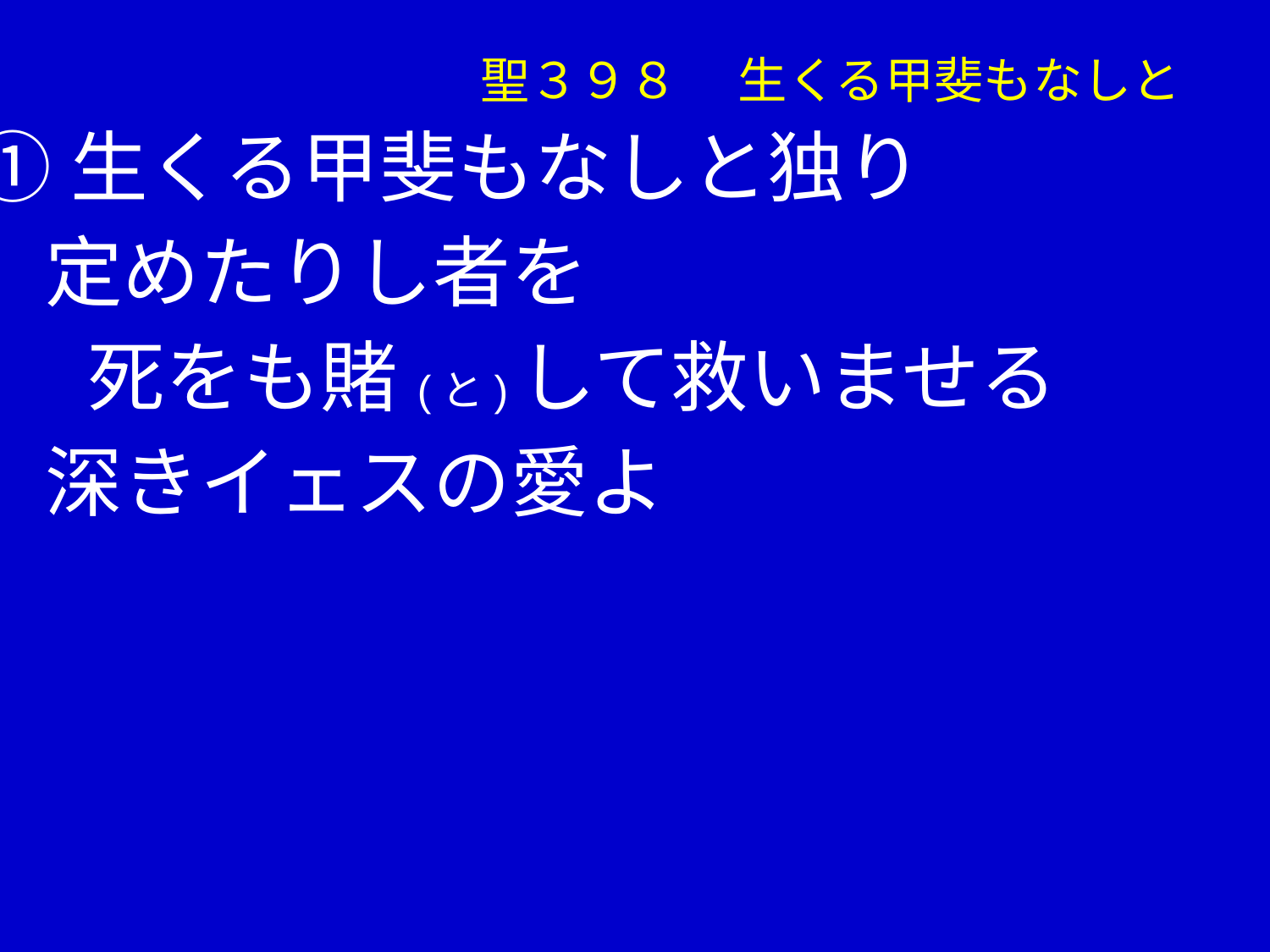

聖３９８ 　生くる甲斐もなしと
①生くる甲斐もなしと独り
   定めたりし者を
 　死をも賭(と)して救いませる
   深きイェスの愛よ